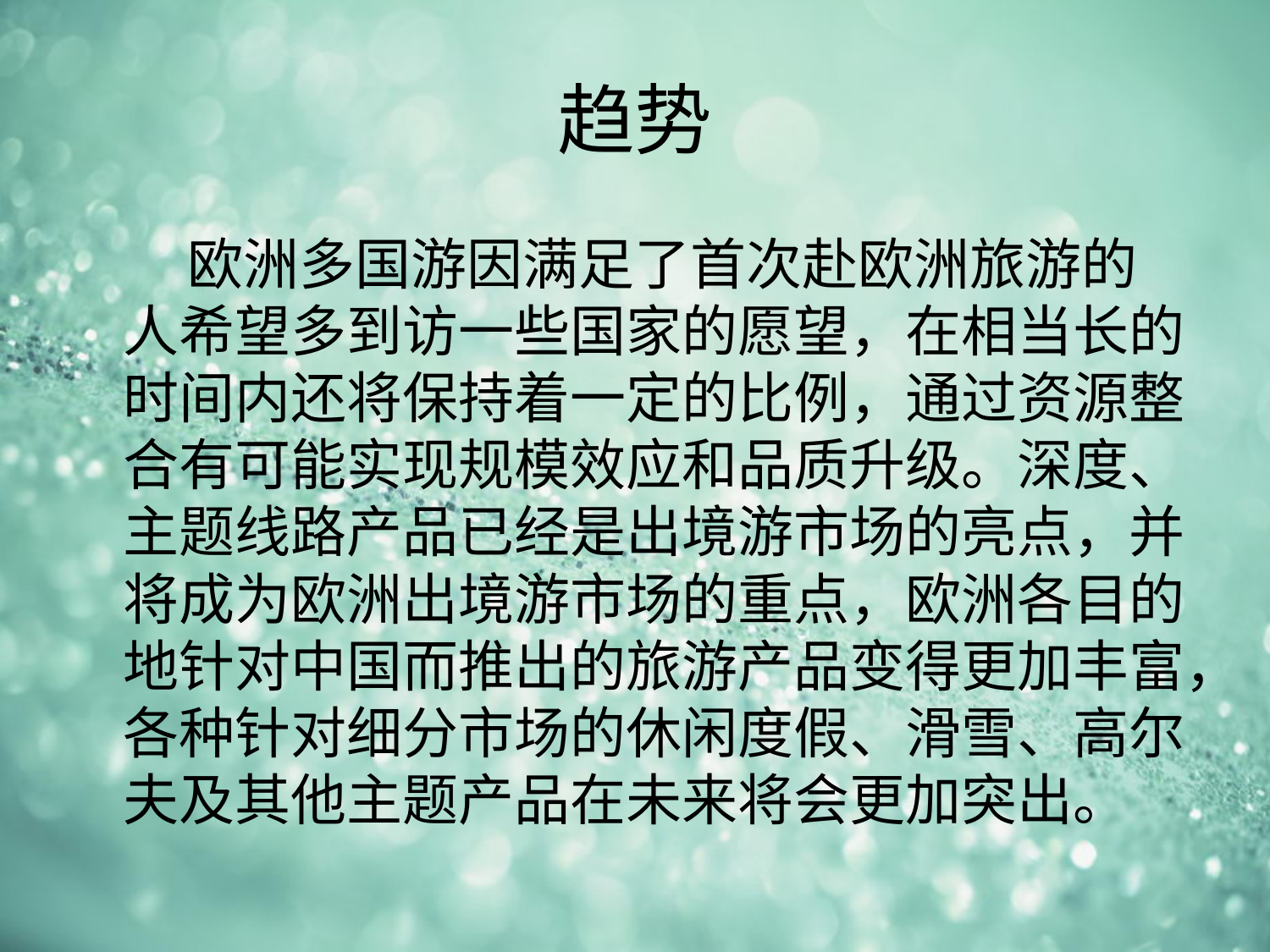

# 趋势
　　欧洲多国游因满足了首次赴欧洲旅游的人希望多到访一些国家的愿望，在相当长的时间内还将保持着一定的比例，通过资源整合有可能实现规模效应和品质升级。深度、主题线路产品已经是出境游市场的亮点，并将成为欧洲出境游市场的重点，欧洲各目的地针对中国而推出的旅游产品变得更加丰富，各种针对细分市场的休闲度假、滑雪、高尔夫及其他主题产品在未来将会更加突出。